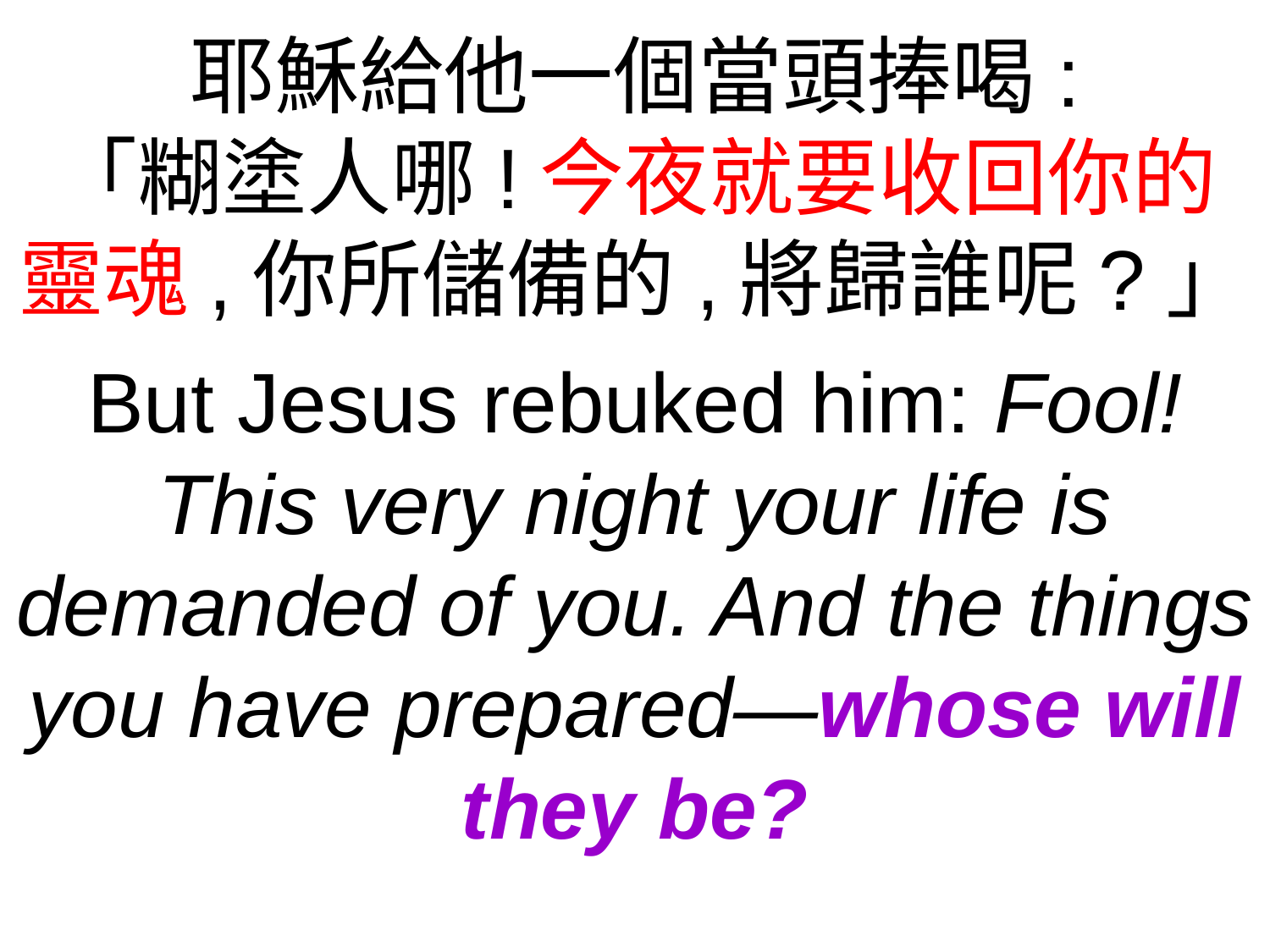

耶穌給他一個當頭捧喝:
「糊塗人哪!今夜就要收回你的
靈魂,你所儲備的,將歸誰呢?」
But Jesus rebuked him: Fool! This very night your life is demanded of you. And the things you have prepared—whose will they be?